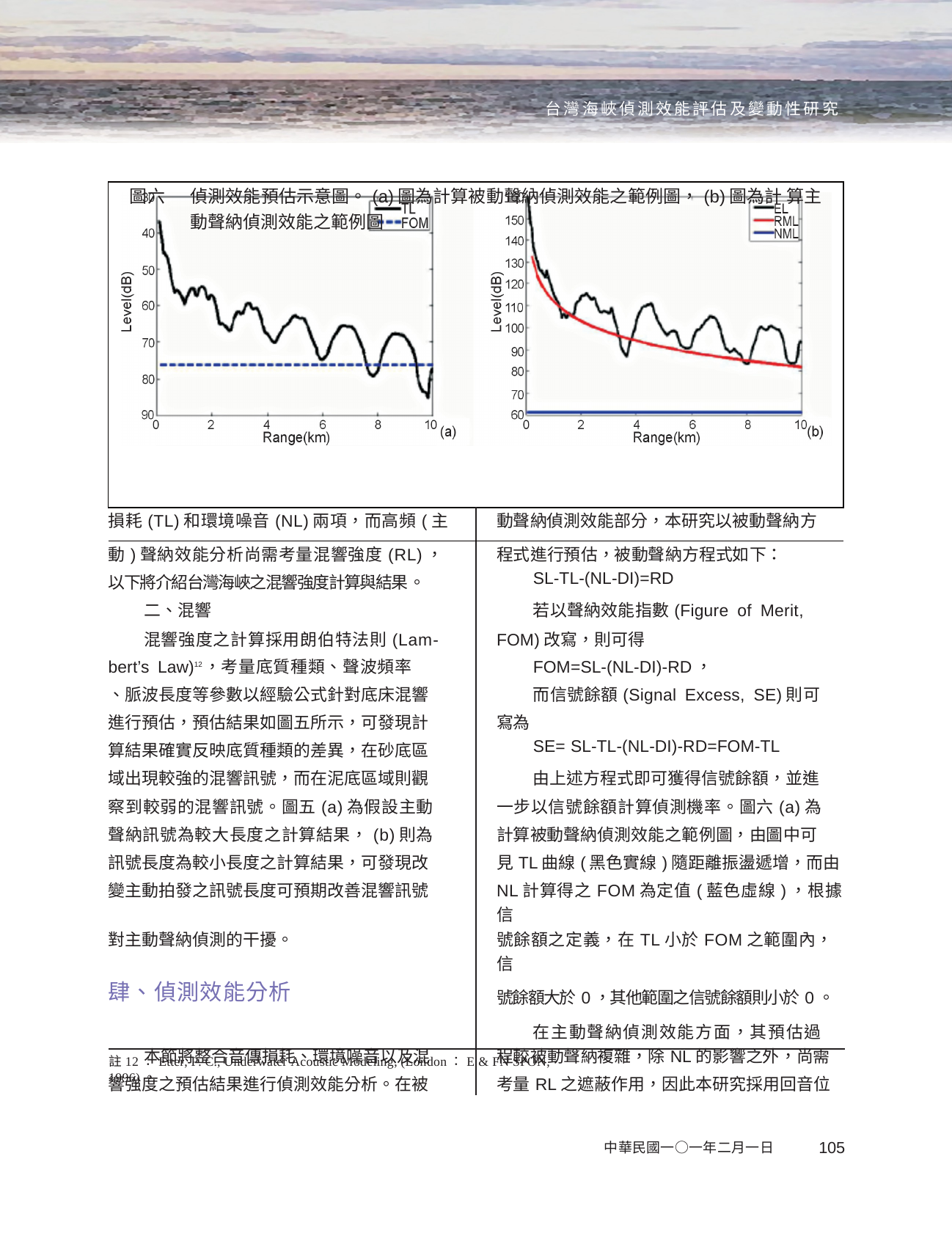

台灣海峽偵測效能評估及變動性研究
| 圖六 偵測效能預估示意圖。(a)圖為計算被動聲納偵測效能之範例圖，(b)圖為計 算主動聲納偵測效能之範例圖 |  |
| --- | --- |
| 損耗(TL)和環境噪音(NL)兩項，而高頻(主 | 動聲納偵測效能部分，本研究以被動聲納方 |
| 動)聲納效能分析尚需考量混響強度(RL)， | 程式進行預估，被動聲納方程式如下： |
| 以下將介紹台灣海峽之混響強度計算與結果。 | SL-TL-(NL-DI)=RD |
| 二、混響 | 若以聲納效能指數(Figure of Merit, |
| 混響強度之計算採用朗伯特法則(Lam- | FOM)改寫，則可得 |
| bert’s Law)12，考量底質種類、聲波頻率 | FOM=SL-(NL-DI)-RD， |
| 、脈波長度等參數以經驗公式針對底床混響 | 而信號餘額(Signal Excess, SE)則可 |
| 進行預估，預估結果如圖五所示，可發現計 | 寫為 |
| 算結果確實反映底質種類的差異，在砂底區 | SE= SL-TL-(NL-DI)-RD=FOM-TL |
| 域出現較強的混響訊號，而在泥底區域則觀 | 由上述方程式即可獲得信號餘額，並進 |
| 察到較弱的混響訊號。圖五(a)為假設主動 | 一步以信號餘額計算偵測機率。圖六(a)為 |
| 聲納訊號為較大長度之計算結果，(b)則為 | 計算被動聲納偵測效能之範例圖，由圖中可 |
| 訊號長度為較小長度之計算結果，可發現改 | 見TL曲線(黑色實線)隨距離振盪遞增，而由 |
| 變主動拍發之訊號長度可預期改善混響訊號 | NL計算得之FOM為定值(藍色虛線)，根據信 |
| 對主動聲納偵測的干擾。 | 號餘額之定義，在TL小於FOM之範圍內，信 |
| 肆、偵測效能分析 | 號餘額大於0，其他範圍之信號餘額則小於0。 在主動聲納偵測效能方面，其預估過 |
| 本節將整合音傳損耗、環境噪音以及混 | 程較被動聲納複雜，除NL的影響之外，尚需 |
| 響強度之預估結果進行偵測效能分析。在被 | 考量RL之遮蔽作用，因此本研究採用回音位 |

註12：Etter, P. C., Underwater Acoustic Modeling, (London：E & FN SPON, 1996)。
中華民國一○一年二月一日	105